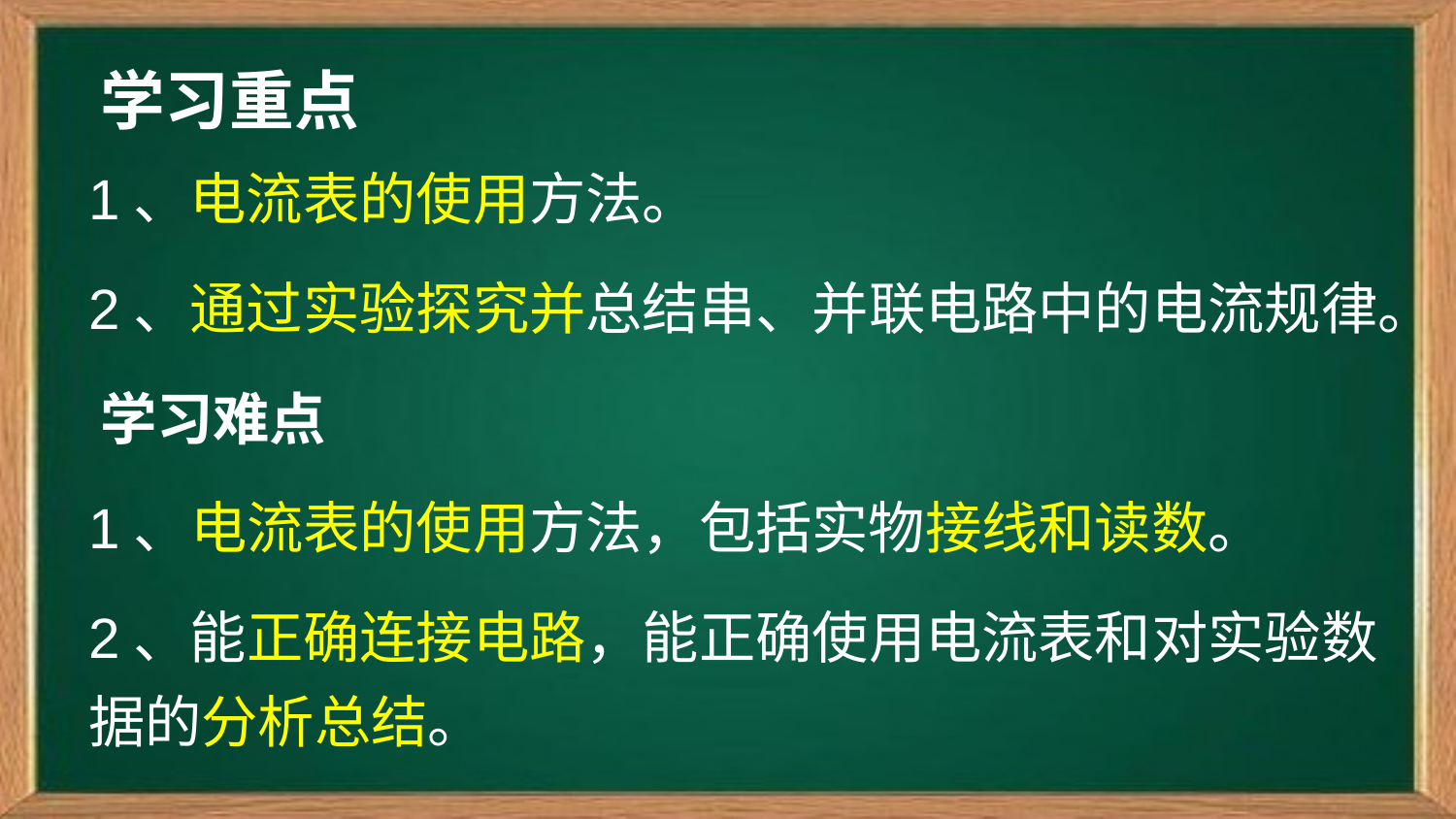

学习重点

1、电流表的使用方法。
2、通过实验探究并总结串、并联电路中的电流规律。
学习难点

1、电流表的使用方法，包括实物接线和读数。
2、能正确连接电路，能正确使用电流表和对实验数据的分析总结。